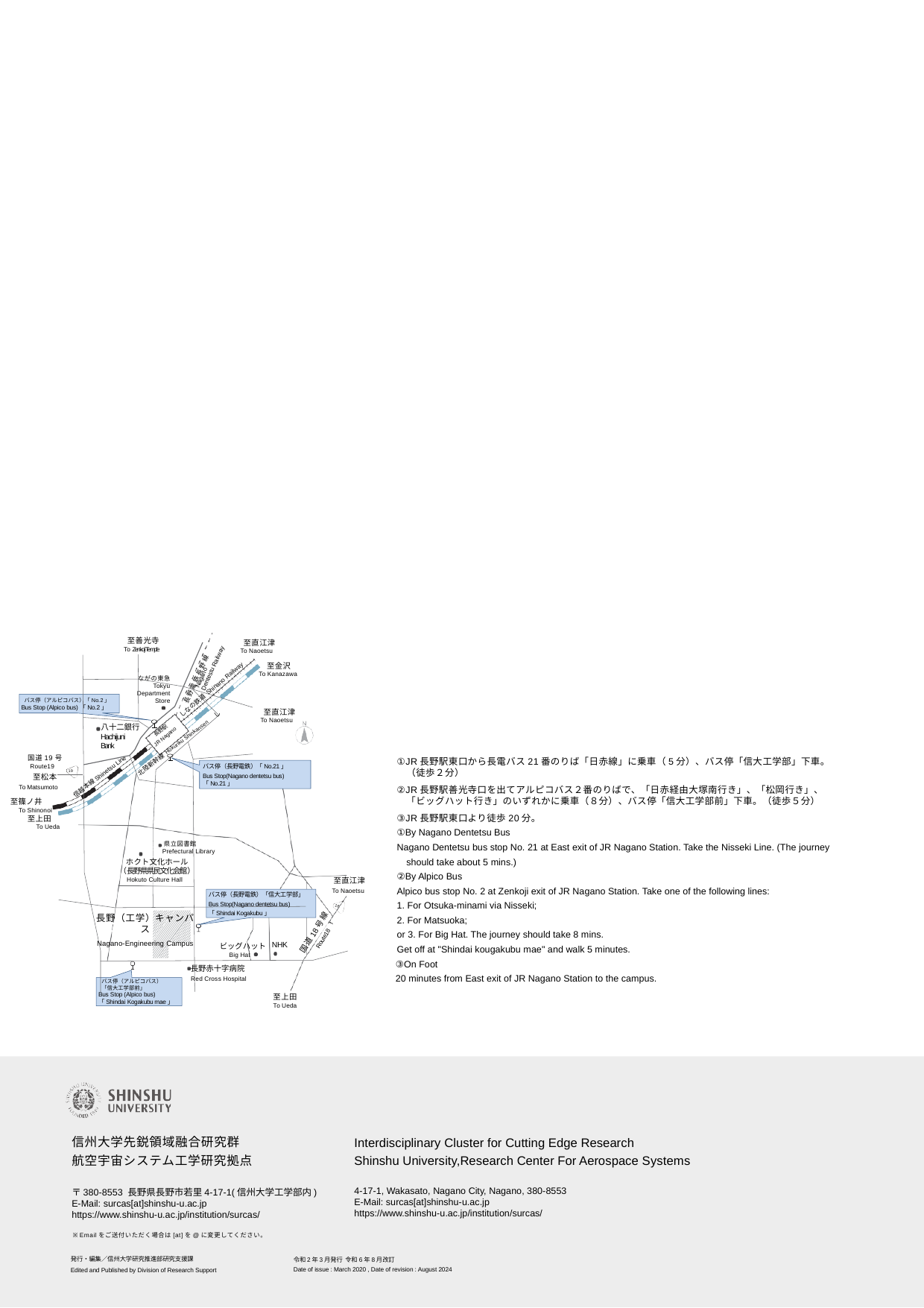

至善光寺
To Zenkoji Temple
至直江津
To Naoetsu

Nagano
Dentestu Railway

至金沢
To Kanazawa
  ながの東急
Tokyu Department
 Store
    長 野 電 鉄 長 野 線

しなの鉄道 Shinano Railway

バス停（アルピコバス）「No.2」
Bus Stop (Alpico bus)「No.2」
至直江津
To Naoetsu

し

八十二銀行
Hachijuni Bank

長野駅
JR Nagano
北陸新幹線 Hokuriku Shinkansen

国道19号
Route19
①JR長野駅東口から長電バス21番のりば「日赤線」に乗車（5分）、バス停「信大工学部」下車。（徒歩２分）
②JR長野駅善光寺口を出てアルピコバス２番のりばで、「日赤経由大塚南行き」、「松岡行き」、「ビッグハット行き」のいずれかに乗車（８分）、バス停「信大工学部前」下車。（徒歩５分）
③JR長野駅東口より徒歩20分。

バス停（長野電鉄）「No.21」
Bus Stop(Nagano dentetsu bus)「No.21」
19
信越本線Shinetsu Line
至松本

To Matsumoto
至篠ノ井
To Shinonoi
至上田
To Ueda
①By Nagano Dentetsu Bus
Nagano Dentetsu bus stop No. 21 at East exit of JR Nagano Station. Take the Nisseki Line. (The journey should take about 5 mins.)
②By Alpico Bus
Alpico bus stop No. 2 at Zenkoji exit of JR Nagano Station. Take one of the following lines:
1. For Otsuka-minami via Nisseki;
2. For Matsuoka;
or 3. For Big Hat. The journey should take 8 mins.
Get off at "Shindai kougakubu mae" and walk 5 minutes.
③On Foot
20 minutes from East exit of JR Nagano Station to the campus.

県立図書館
Prefectural Library

ホクト文化ホール
（長野県県民文化会館）
Hokuto Culture Hall
至直江津
To Naoetsu

バス停（長野電鉄）「信大工学部」
Bus Stop(Nagano dentetsu bus)
「Shindai Kogakubu」

18

長野（工学）キャンパス
Nagano-Engineering Campus

国 道18号 線
Route 18
Route18
NHK
ビッグハット
Big Hat

長野赤十字病院
Red Cross Hospital
バス停（アルピコバス）
「信大工学部前」
Bus Stop (Alpico bus)
「Shindai Kogakubu mae」

至上田
To Ueda

信州大学先鋭領域融合研究群
航空宇宙システム工学研究拠点

〒380-8553 長野県長野市若里4-17-1(信州大学工学部内)
E-Mail: surcas[at]shinshu-u.ac.jp
https://www.shinshu-u.ac.jp/institution/surcas/
Interdisciplinary Cluster for Cutting Edge Research
Shinshu University,Research Center For Aerospace Systems

4-17-1, Wakasato, Nagano City, Nagano, 380-8553
E-Mail: surcas[at]shinshu-u.ac.jp
https://www.shinshu-u.ac.jp/institution/surcas/
※ Emailをご送付いただく場合は[at]を@に変更してください。
発行・編集／信州大学研究推進部研究支援課
Edited and Published by Division of Research Support
令和2年3月発行  令和6年8月改訂
Date of issue : March 2020 , Date of revision : August 2024